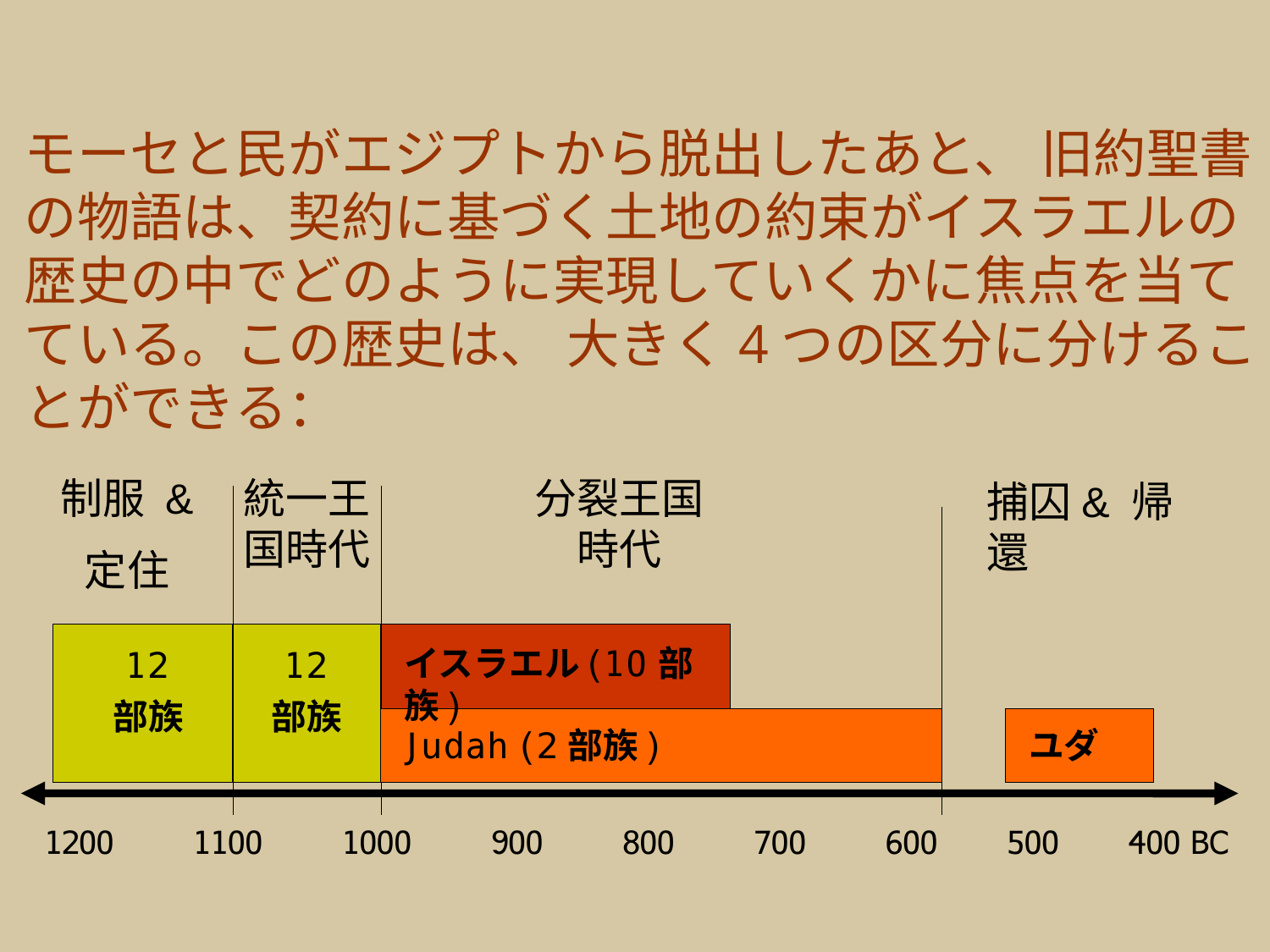

# モーセと民がエジプトから脱出したあと、 旧約聖書の物語は、契約に基づく土地の約束がイスラエルの歴史の中でどのように実現していくかに焦点を当てている。この歴史は、 大きく4つの区分に分けることができる：
制服 &
定住
統一王国時代
分裂王国時代
捕囚& 帰還

イスラエル(10部族)
12
部族
12
部族

Judah (2部族)
ユダ

1200        1100        1000        900        800        700        600       500       400 BC